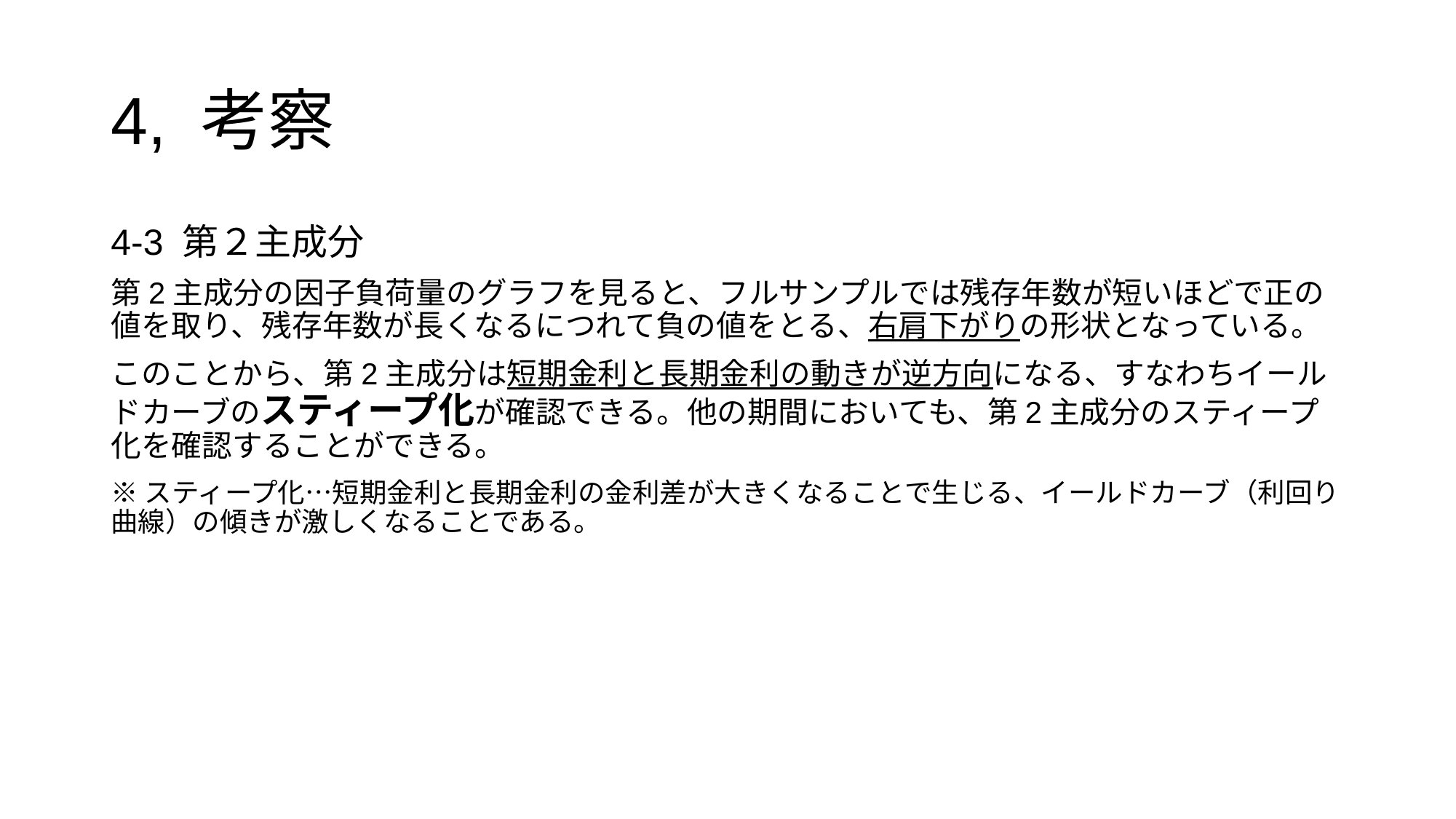

# 4, 考察
4-3 第２主成分
第2主成分の因子負荷量のグラフを見ると、フルサンプルでは残存年数が短いほどで正の値を取り、残存年数が長くなるにつれて負の値をとる、右肩下がりの形状となっている。
このことから、第2主成分は短期金利と長期金利の動きが逆方向になる、すなわちイールドカーブのスティープ化が確認できる。他の期間においても、第2主成分のスティープ化を確認することができる。
※スティープ化…短期金利と長期金利の金利差が大きくなることで生じる、イールドカーブ（利回り曲線）の傾きが激しくなることである。